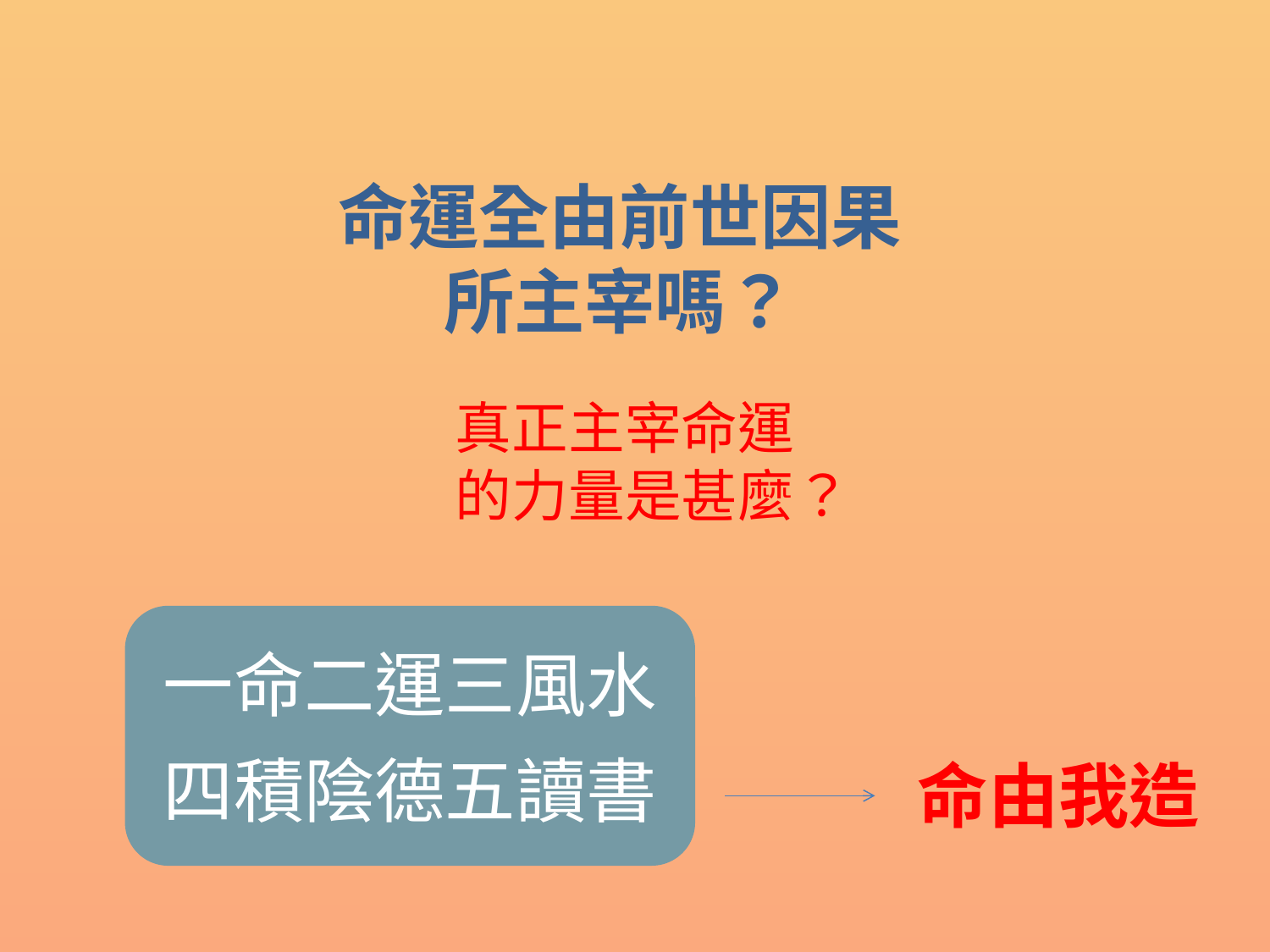

命運全由前世因果所主宰嗎？

真正主宰命運的力量是甚麼？
一命二運三風水
四積陰德五讀書
命由我造